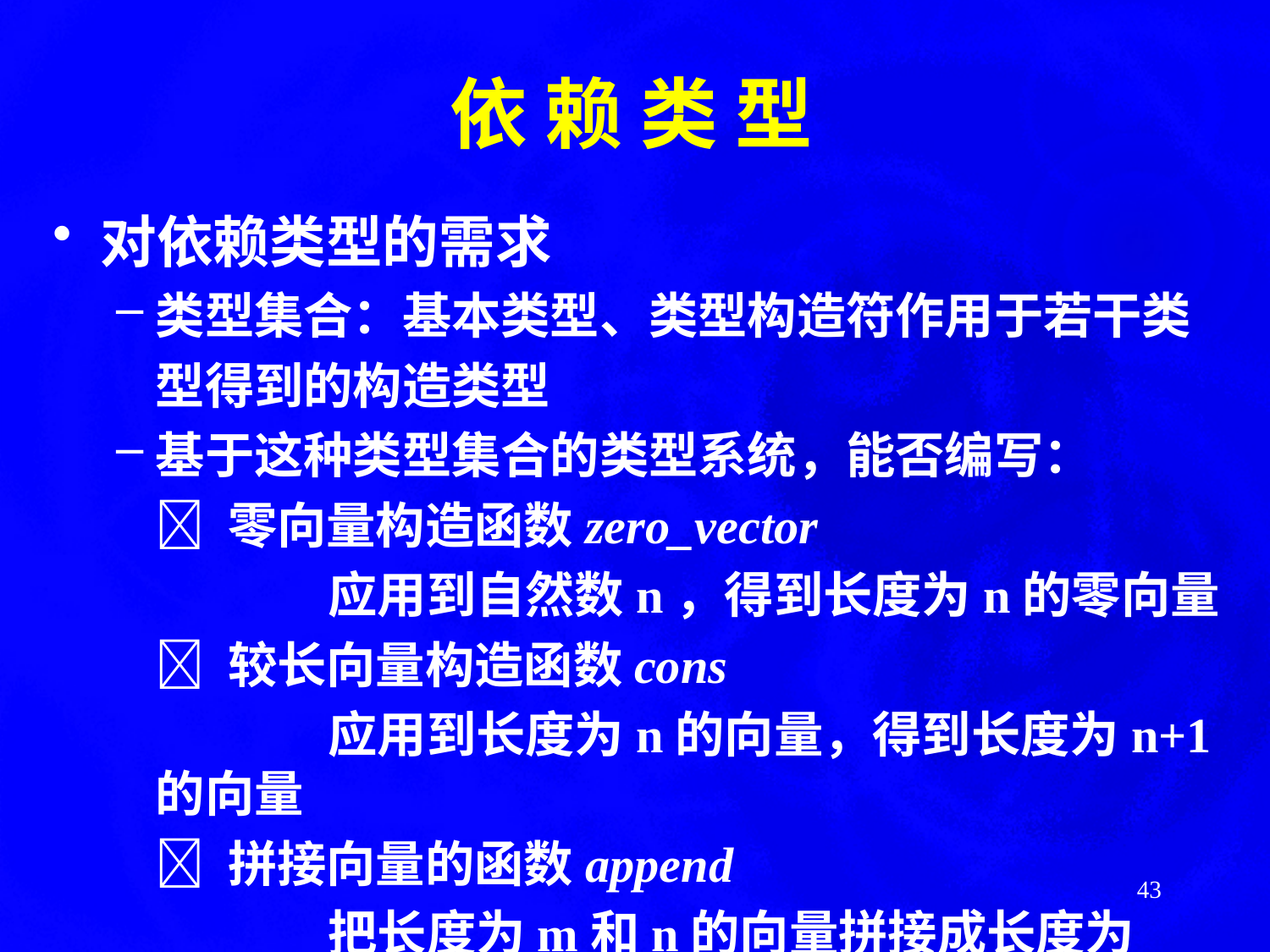

依 赖 类 型
对依赖类型的需求
类型集合：基本类型、类型构造符作用于若干类
	型得到的构造类型
基于这种类型集合的类型系统，能否编写：
	• 零向量构造函数zero_vector
		   应用到自然数n，得到长度为n的零向量
	• 较长向量构造函数cons
		   应用到长度为n的向量，得到长度为n+1的向量
	• 拼接向量的函数append
		   把长度为m和n的向量拼接成长度为m+n的向量
43